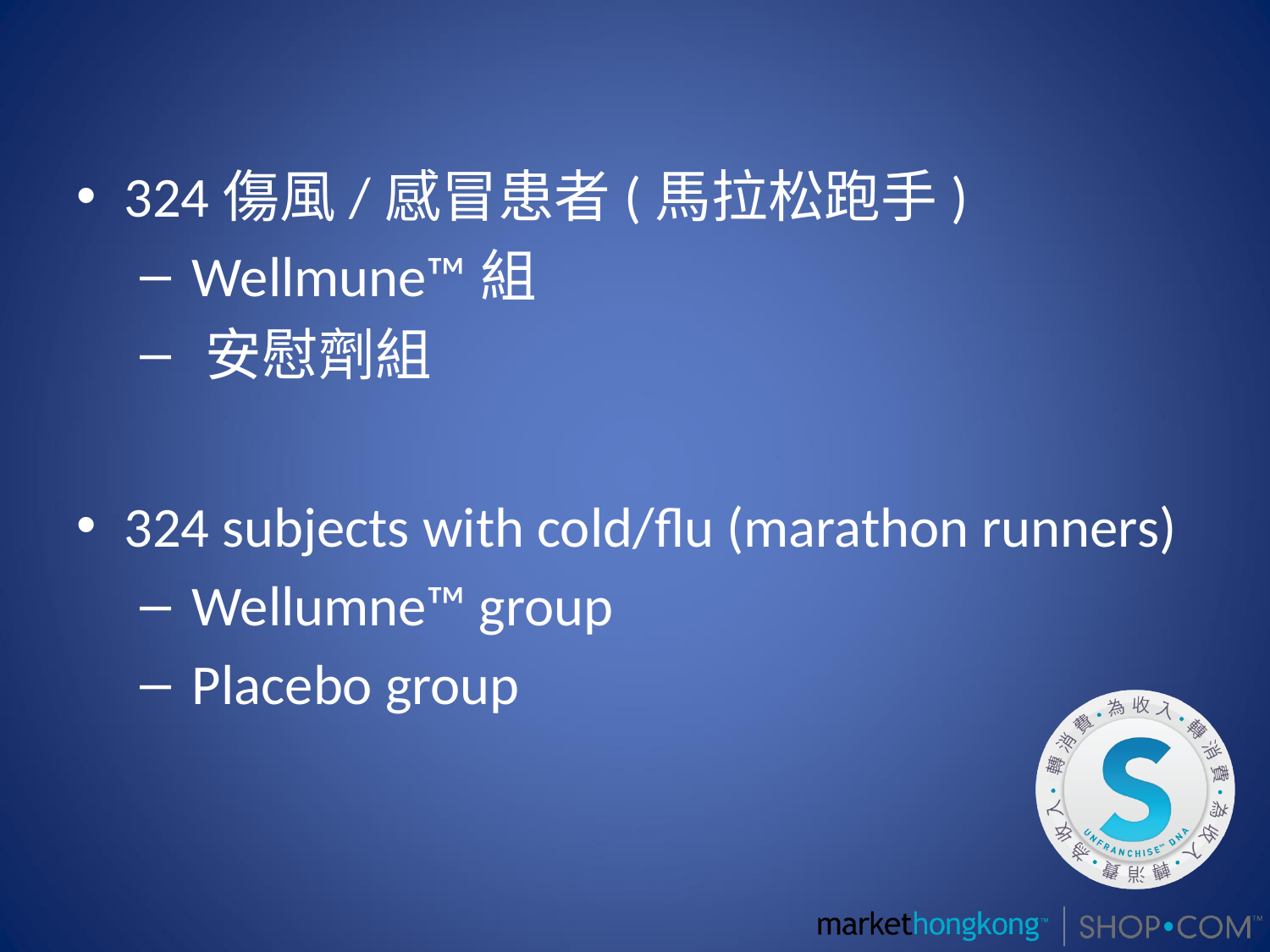

324傷風/感冒患者(馬拉松跑手)
 Wellmune™組
 安慰劑組

324 subjects with cold/flu (marathon runners)
 Wellumne™ group
 Placebo group